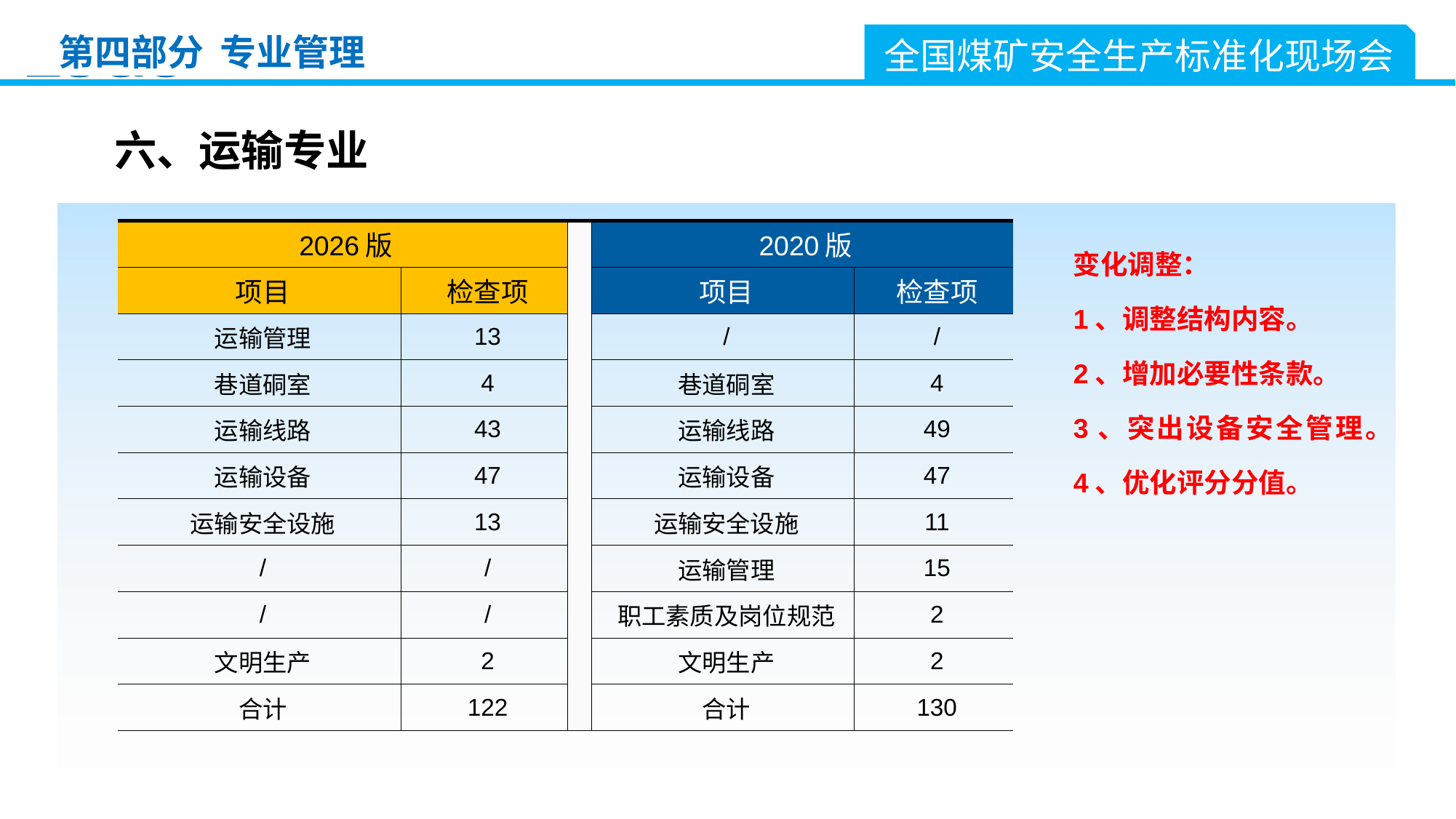

全国煤矿安全生产标准化现场会
第四部分  专业管理
六、运输专业

变化调整：
1、调整结构内容。
2、增加必要性条款。
3、突出设备安全管理。
4、优化评分分值。

| 2026版 |  |  | 2020版 |  |
| --- | --- | --- | --- | --- |
| 项目 | 检查项 |  | 项目 | 检查项 |
| 运输管理 | 13 |  | / | / |
| 巷道硐室 | 4 |  | 巷道硐室 | 4 |
| 运输线路 | 43 |  | 运输线路 | 49 |
| 运输设备 | 47 |  | 运输设备 | 47 |
| 运输安全设施 | 13 |  | 运输安全设施 | 11 |
| / | / |  | 运输管理 | 15 |
| / | / |  | 职工素质及岗位规范 | 2 |
| 文明生产 | 2 |  | 文明生产 | 2 |
| 合计 | 122 |  | 合计 | 130 |